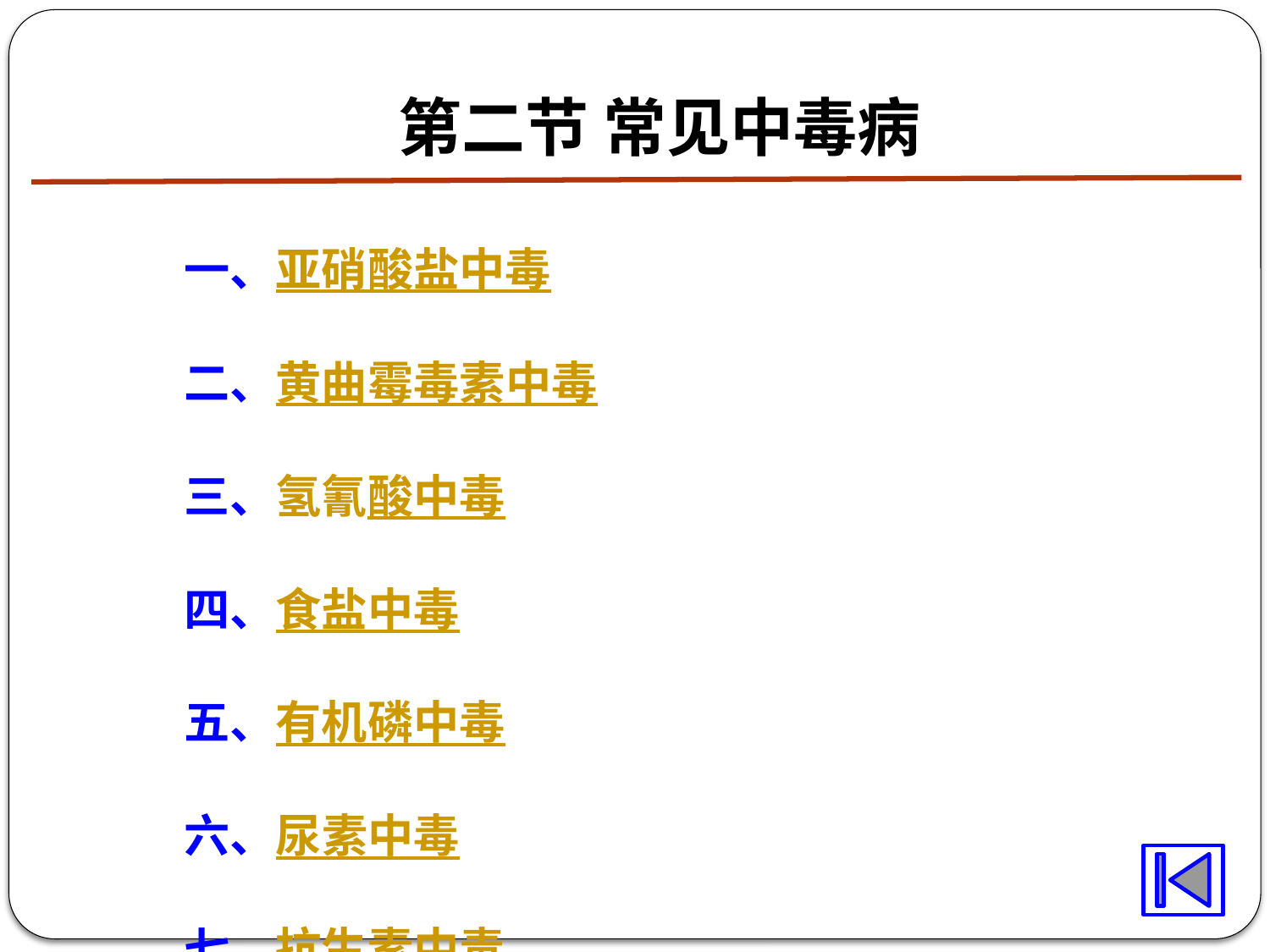

# 第二节 常见中毒病
一、亚硝酸盐中毒
二、黄曲霉毒素中毒
三、氢氰酸中毒
四、食盐中毒
五、有机磷中毒
六、尿素中毒
七、抗生素中毒